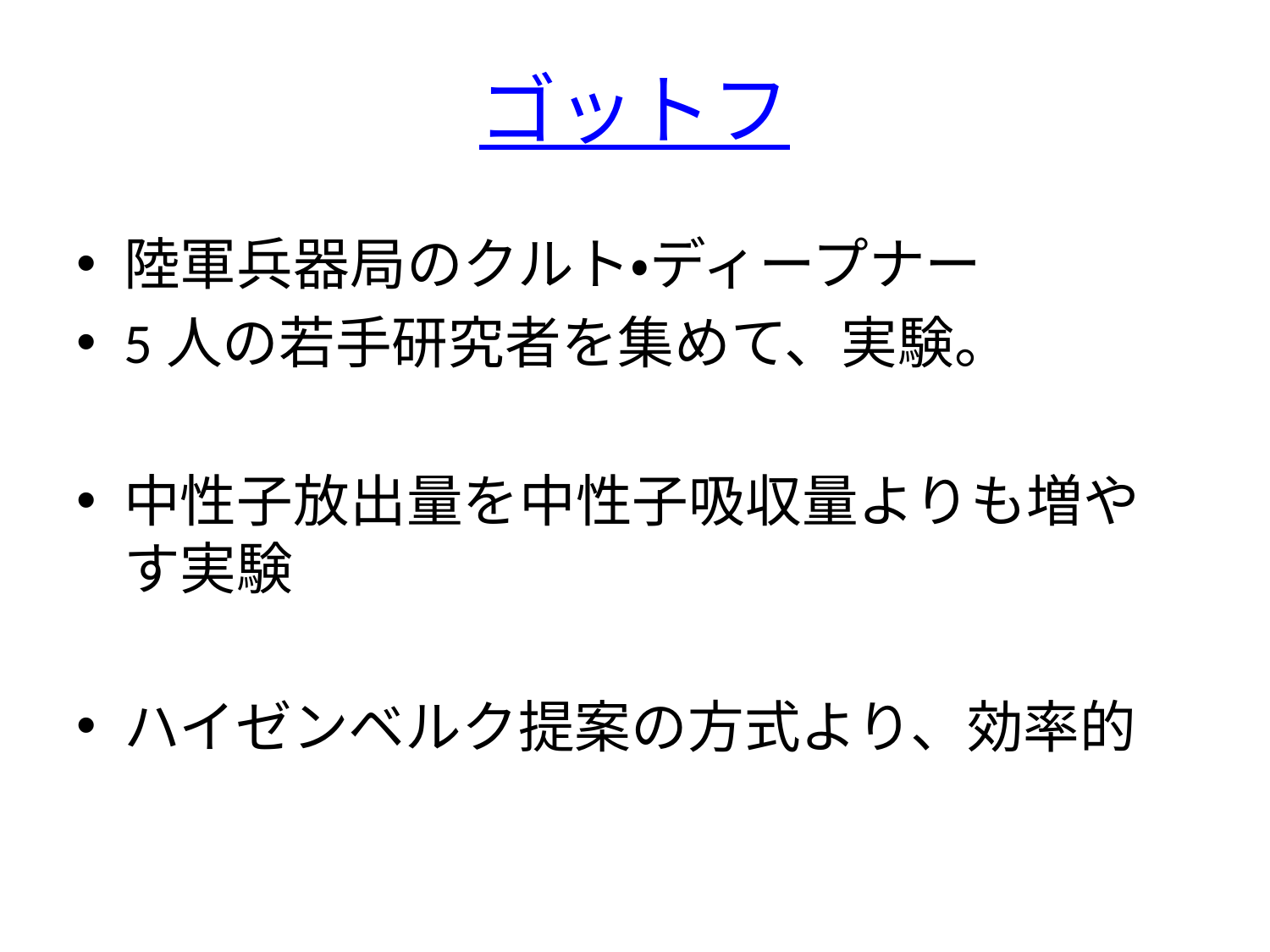

# ゴットフ
陸軍兵器局のクルト・ディープナー
5人の若手研究者を集めて、実験。

中性子放出量を中性子吸収量よりも増やす実験

ハイゼンベルク提案の方式より、効率的